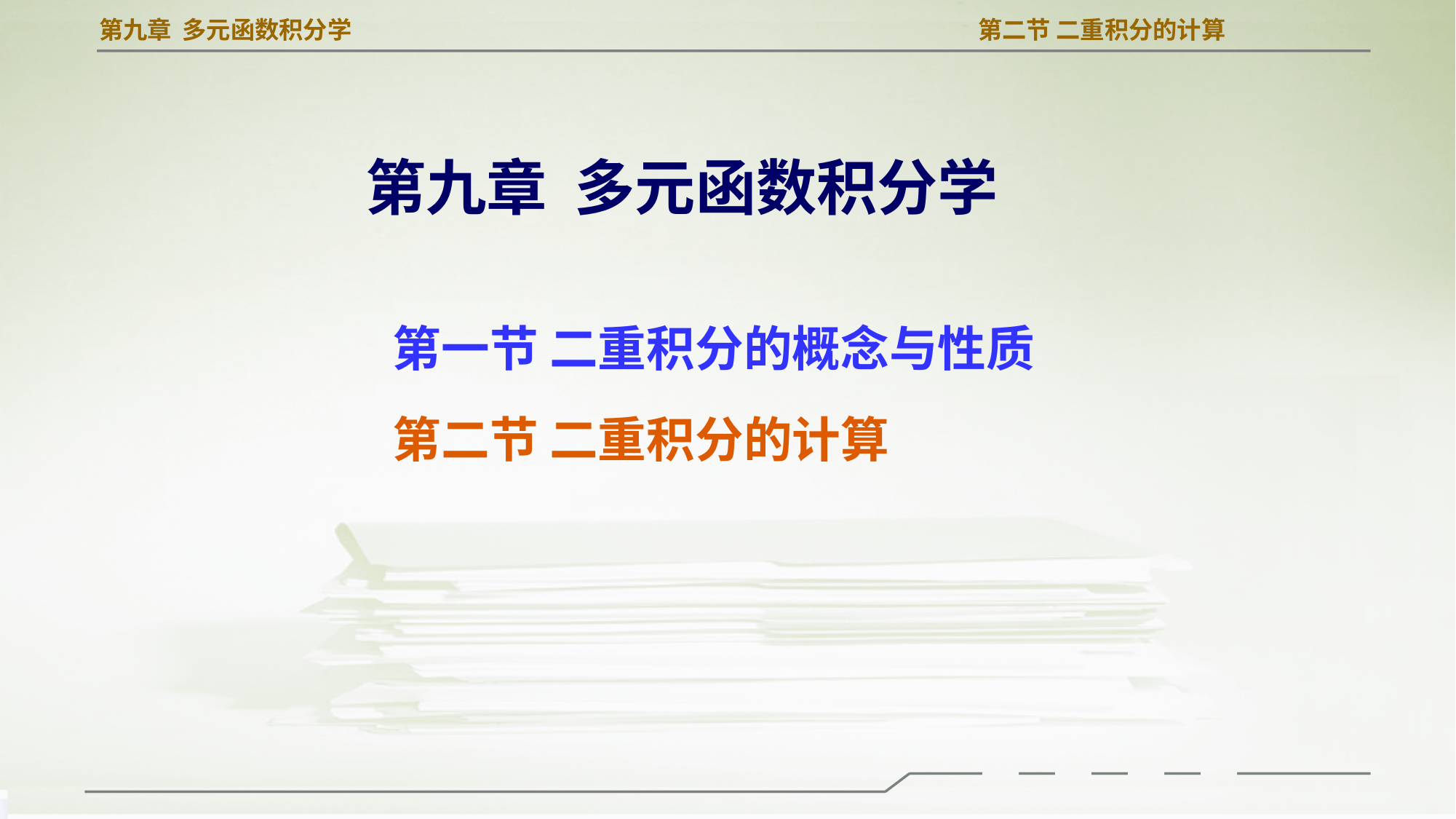

第九章  多元函数积分学
第一节 二重积分的概念与性质
第二节 二重积分的计算